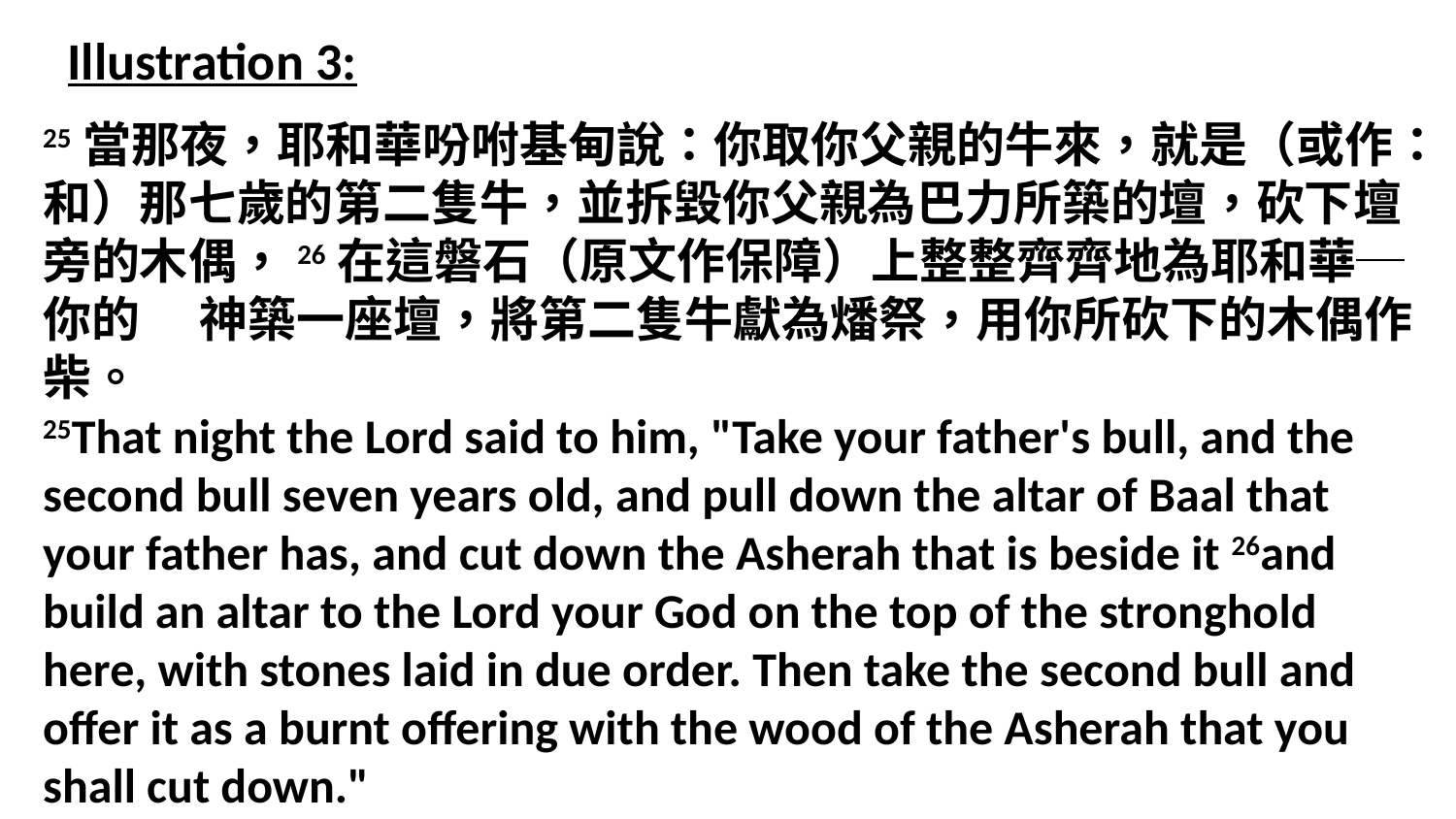

Illustration 3:
25當那夜，耶和華吩咐基甸說：你取你父親的牛來，就是（或作：和）那七歲的第二隻牛，並拆毀你父親為巴力所築的壇，砍下壇旁的木偶，26在這磐石（原文作保障）上整整齊齊地為耶和華─你的　 神築一座壇，將第二隻牛獻為燔祭，用你所砍下的木偶作柴。
25That night the Lord said to him, "Take your father's bull, and the second bull seven years old, and pull down the altar of Baal that your father has, and cut down the Asherah that is beside it 26and build an altar to the Lord your God on the top of the stronghold here, with stones laid in due order. Then take the second bull and offer it as a burnt offering with the wood of the Asherah that you shall cut down."